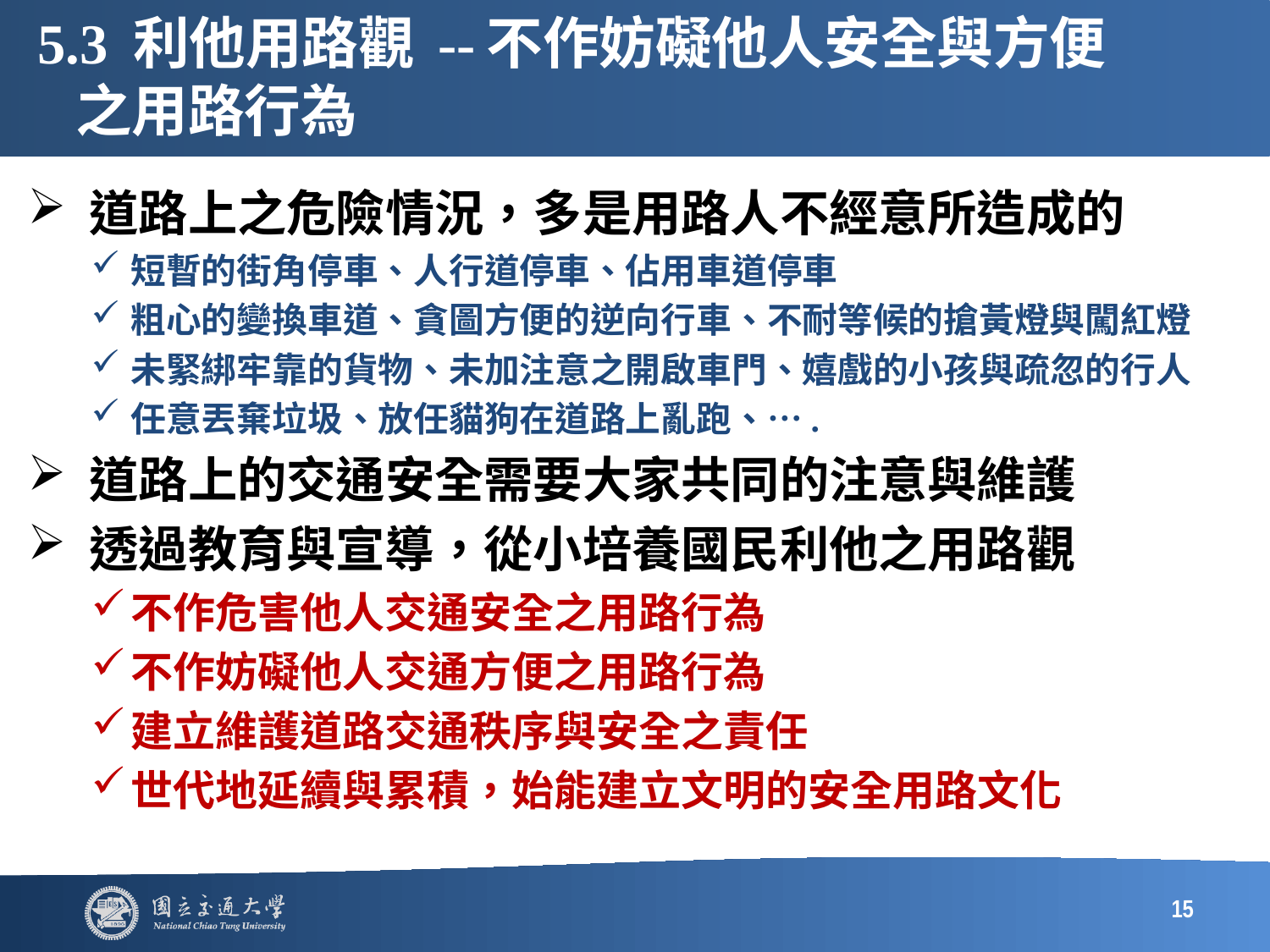

# 5.3 利他用路觀 --不作妨礙他人安全與方便 之用路行為
道路上之危險情況，多是用路人不經意所造成的
短暫的街角停車、人行道停車、佔用車道停車
粗心的變換車道、貪圖方便的逆向行車、不耐等候的搶黃燈與闖紅燈
未緊綁牢靠的貨物、未加注意之開啟車門、嬉戲的小孩與疏忽的行人
任意丟棄垃圾、放任貓狗在道路上亂跑、….
道路上的交通安全需要大家共同的注意與維護
透過教育與宣導，從小培養國民利他之用路觀
不作危害他人交通安全之用路行為
不作妨礙他人交通方便之用路行為
建立維護道路交通秩序與安全之責任
世代地延續與累積，始能建立文明的安全用路文化

15